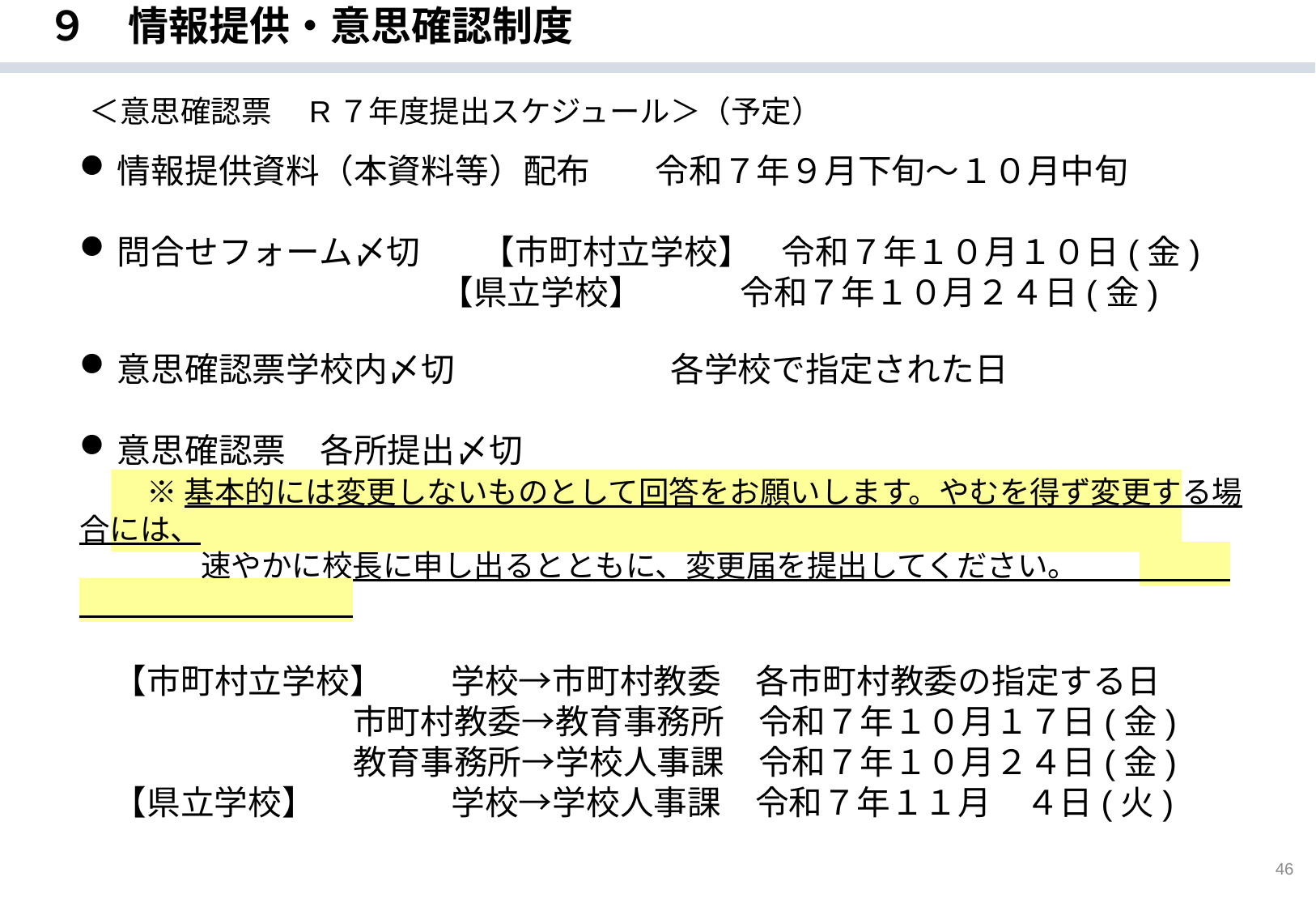

９　情報提供・意思確認制度

＜意思確認票　R７年度提出スケジュール＞（予定）
情報提供資料（本資料等）配布	       令和７年９月下旬～１０月中旬

問合せフォーム〆切	【市町村立学校】    令和７年１０月１０日(金)
　　　　　　　　　   　【県立学校】　　    令和７年１０月２４日(金)

意思確認票学校内〆切		　　各学校で指定された日

意思確認票　各所提出〆切
　　※ 基本的には変更しないものとして回答をお願いします。やむを得ず変更する場合には、
　　　　速やかに校長に申し出るとともに、変更届を提出してください。

　【市町村立学校】　　学校→市町村教委　各市町村教委の指定する日
		   市町村教委→教育事務所　令和７年１０月１７日(金)
		   教育事務所→学校人事課　令和７年１０月２４日(金)
　【県立学校】　　　　学校→学校人事課　令和７年１１月　４日(火)

46